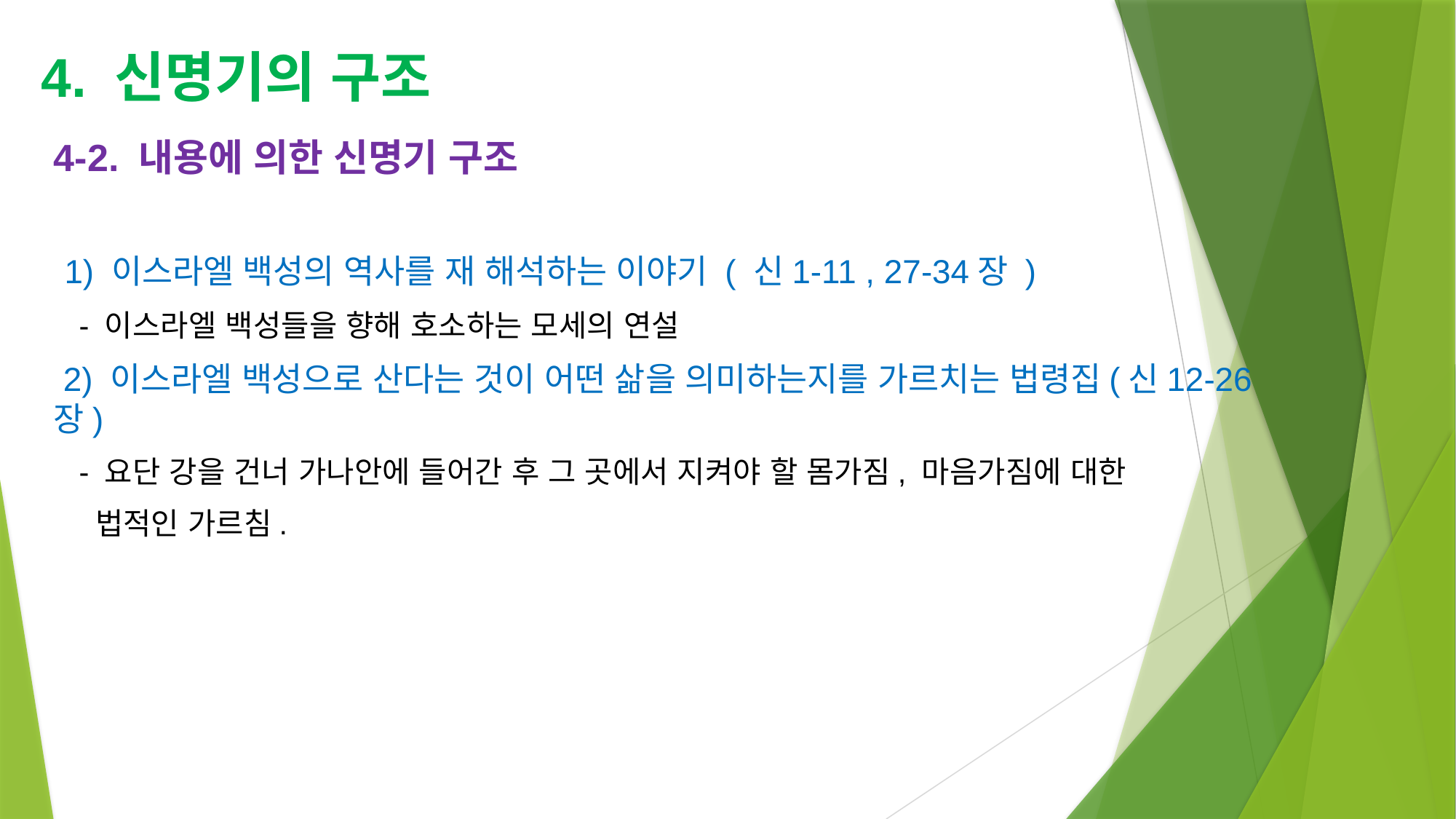

# 4. 신명기의 구조
4-2. 내용에 의한 신명기 구조

 1) 이스라엘 백성의 역사를 재 해석하는 이야기 ( 신1-11 , 27-34장 )
   - 이스라엘 백성들을 향해 호소하는 모세의 연설
 2) 이스라엘 백성으로 산다는 것이 어떤 삶을 의미하는지를 가르치는 법령집(신12-26장)
   - 요단 강을 건너 가나안에 들어간 후 그 곳에서 지켜야 할 몸가짐, 마음가짐에 대한
    법적인 가르침.